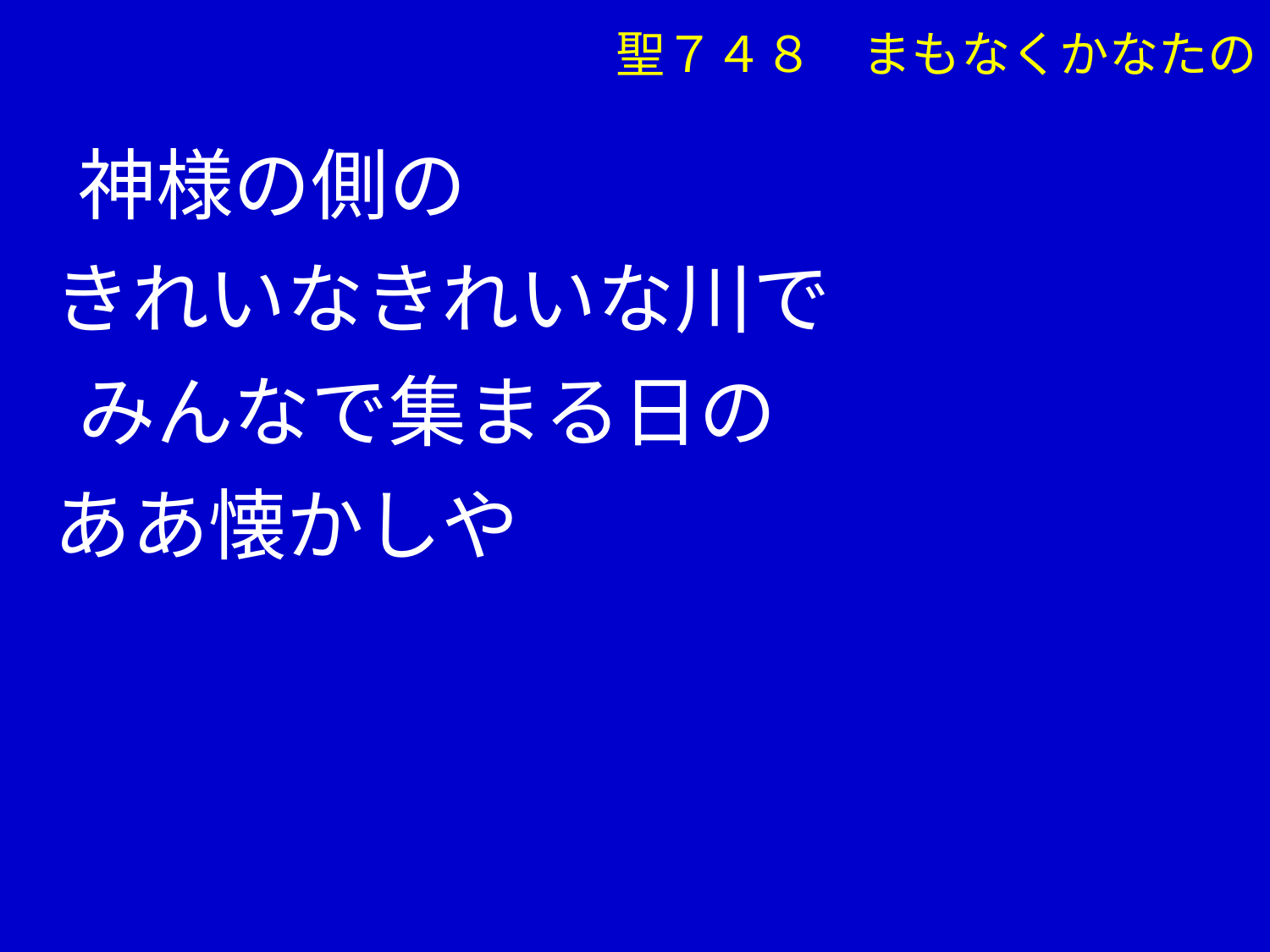

聖７４８　まもなくかなたの
　 神様の側の
   きれいなきれいな川で
　 みんなで集まる日の
   ああ懐かしや